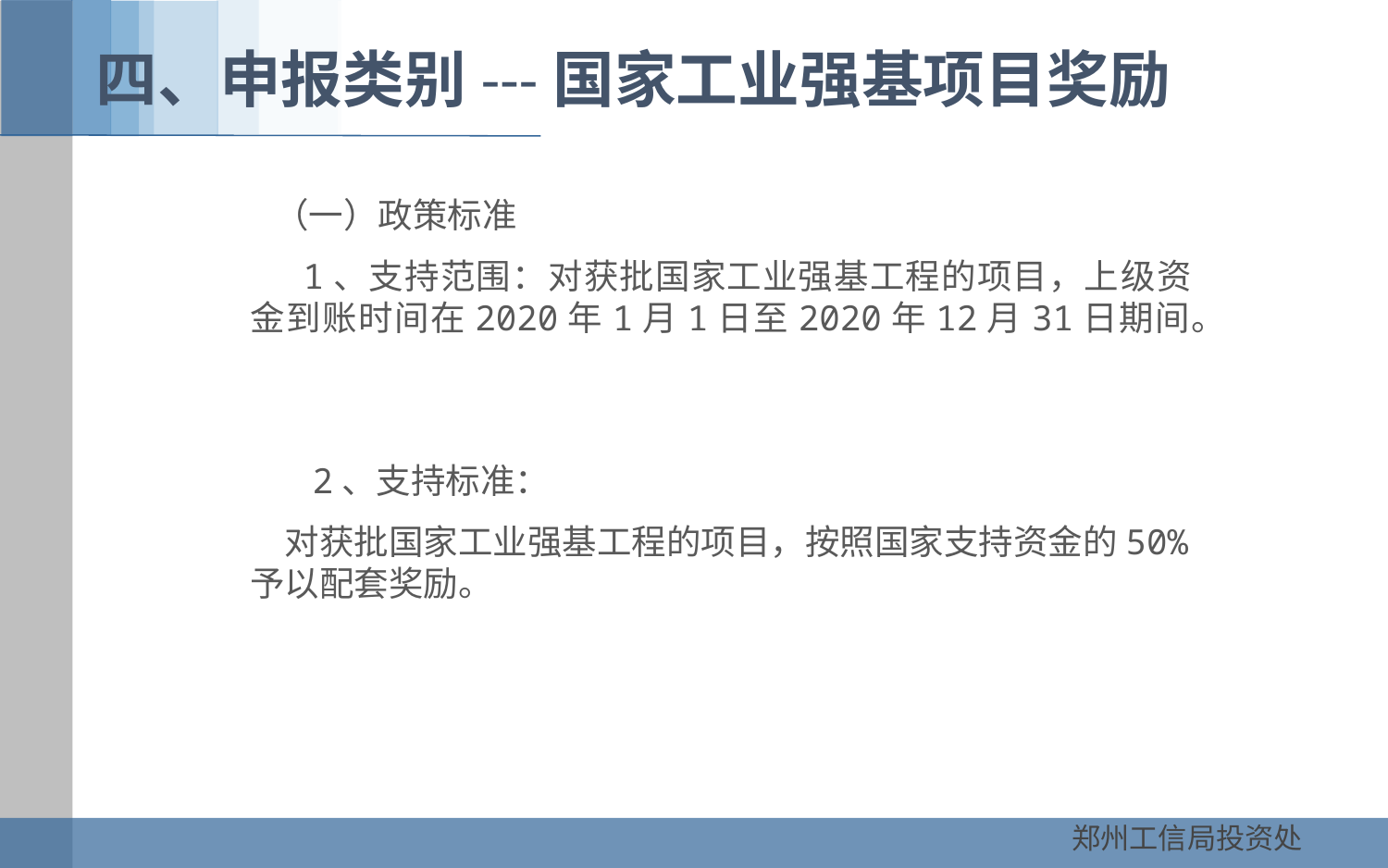

四、申报类别---国家工业强基项目奖励

  （一）政策标准
　 1、支持范围：对获批国家工业强基工程的项目，上级资金到账时间在2020年1月1日至2020年12月31日期间。

   2、支持标准：
　对获批国家工业强基工程的项目，按照国家支持资金的50%予以配套奖励。

郑州工信局投资处